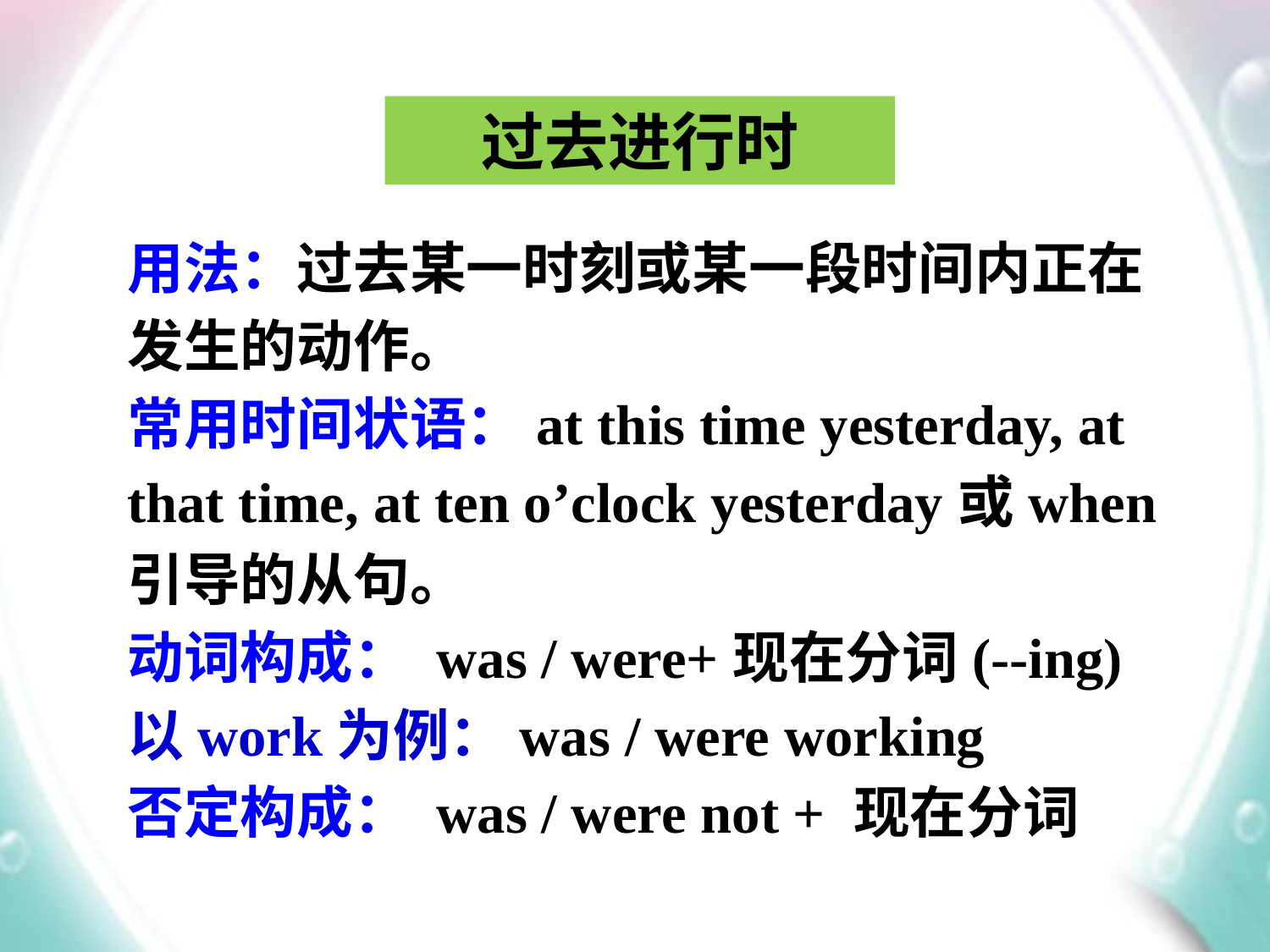

过去进行时
用法：过去某一时刻或某一段时间内正在发生的动作。
常用时间状语：at this time yesterday, at that time, at ten o’clock yesterday或when引导的从句。
动词构成： was / were+现在分词(--ing)
以work为例：was / were working
否定构成： was / were not + 现在分词